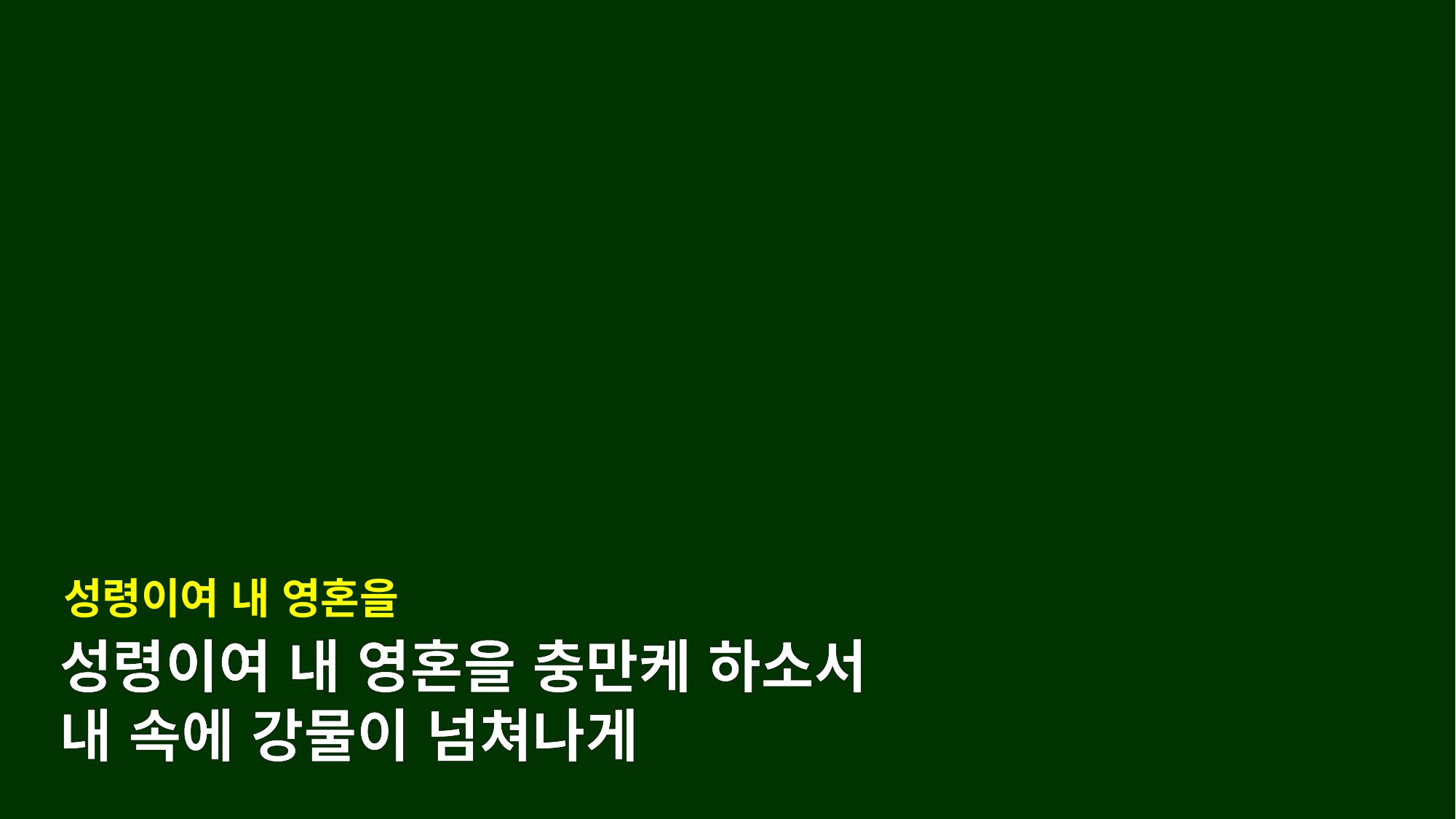

성령이여 내 영혼을
성령이여 내 영혼을 충만케 하소서
내 속에 강물이 넘쳐나게